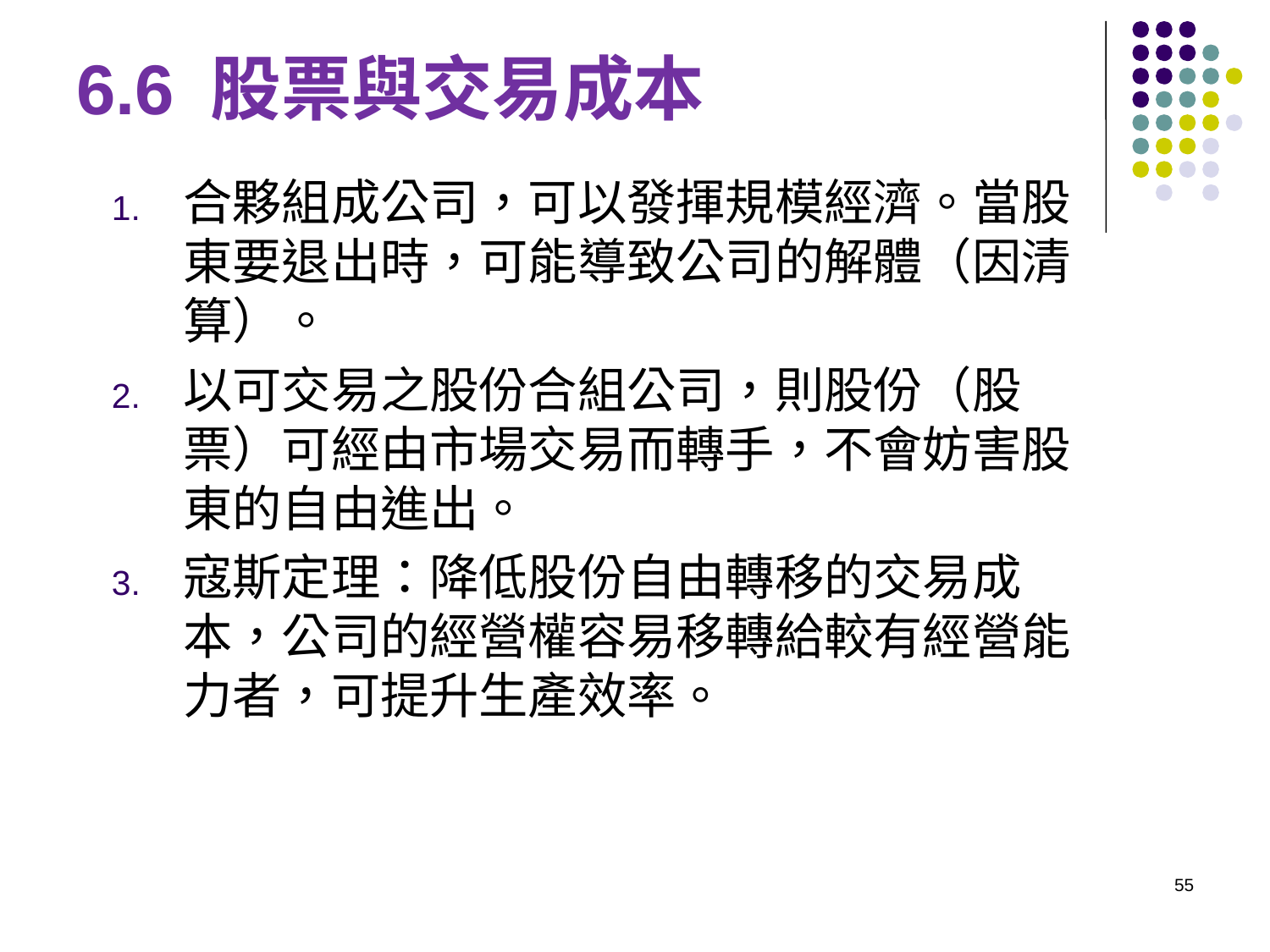

# 6.6 股票與交易成本
合夥組成公司，可以發揮規模經濟。當股東要退出時，可能導致公司的解體（因清算）。
以可交易之股份合組公司，則股份（股票）可經由市場交易而轉手，不會妨害股東的自由進出。
寇斯定理：降低股份自由轉移的交易成本，公司的經營權容易移轉給較有經營能力者，可提升生產效率。
55